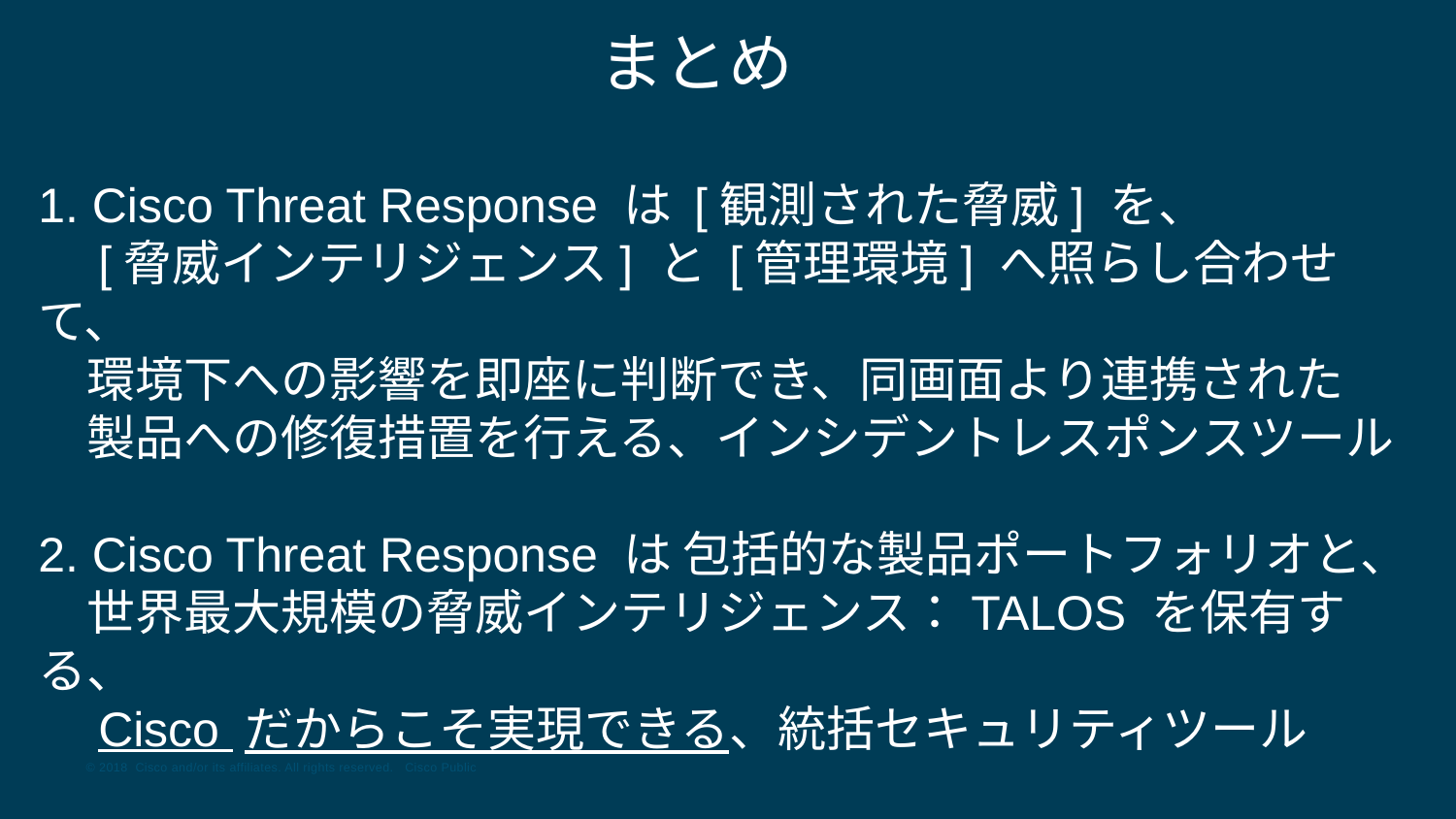

まとめ
1. Cisco Threat Response は [観測された脅威] を、
　[脅威インテリジェンス] と [管理環境] へ照らし合わせて、
　環境下への影響を即座に判断でき、同画面より連携された
　製品への修復措置を行える、インシデントレスポンスツール

2. Cisco Threat Response は 包括的な製品ポートフォリオと、
　世界最大規模の脅威インテリジェンス：TALOS を保有する、
　Cisco だからこそ実現できる、統括セキュリティツール